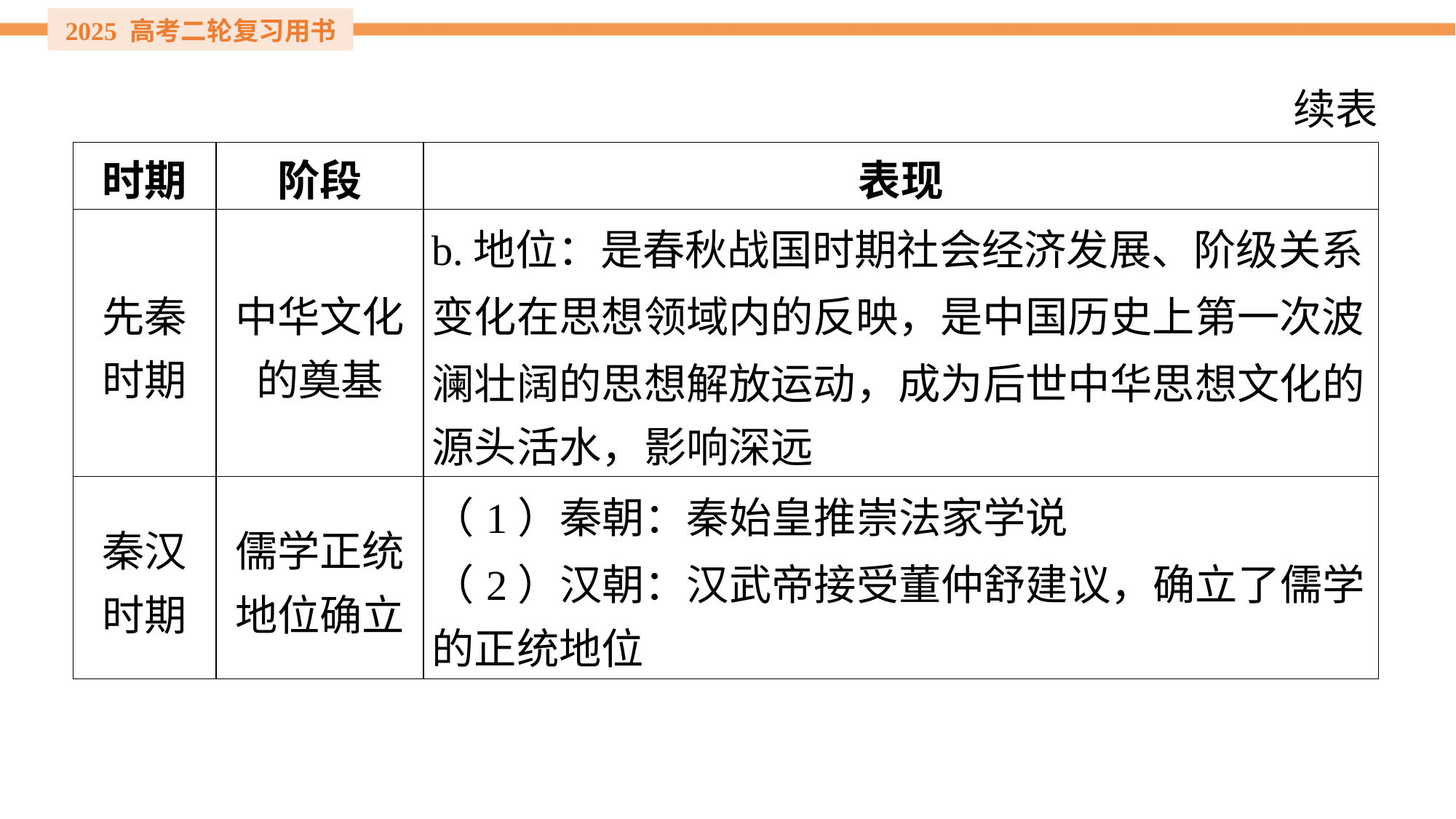

续表
| 时期 | 阶段 | 表现 |
| --- | --- | --- |
| 先秦 时期 | 中华文化 的奠基 | b.地位：是春秋战国时期社会经济发展、阶级关系 变化在思想领域内的反映，是中国历史上第一次波 澜壮阔的思想解放运动，成为后世中华思想文化的 源头活水，影响深远 |
| 秦汉 时期 | 儒学正统 地位确立 | （1）秦朝：秦始皇推崇法家学说 （2）汉朝：汉武帝接受董仲舒建议，确立了儒学 的正统地位 |